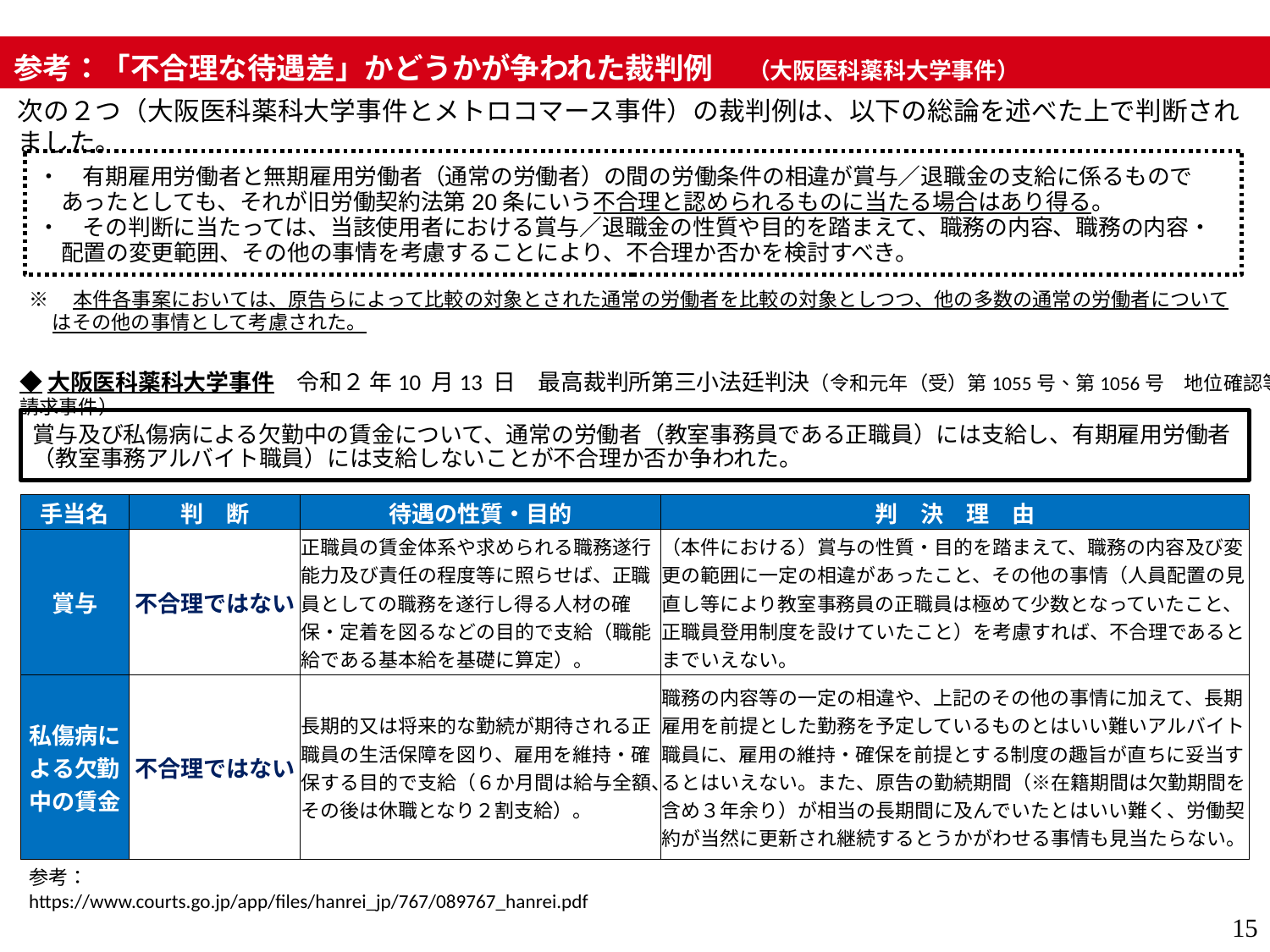

参考：「不合理な待遇差」かどうかが争われた裁判例　 （大阪医科薬科大学事件）
次の２つ（大阪医科薬科大学事件とメトロコマース事件）の裁判例は、以下の総論を述べた上で判断されました。
・　有期雇用労働者と無期雇用労働者（通常の労働者）の間の労働条件の相違が賞与／退職金の支給に係るものであったとしても、それが旧労働契約法第20条にいう不合理と認められるものに当たる場合はあり得る。
・　その判断に当たっては、当該使用者における賞与／退職金の性質や目的を踏まえて、職務の内容、職務の内容・配置の変更範囲、その他の事情を考慮することにより、不合理か否かを検討すべき。
※　本件各事案においては、原告らによって比較の対象とされた通常の労働者を比較の対象としつつ、他の多数の通常の労働者についてはその他の事情として考慮された。
◆大阪医科薬科大学事件　令和２ 年10 月13 日　最高裁判所第三小法廷判決（令和元年（受）第1055号、第1056号　地位確認等請求事件）
賞与及び私傷病による欠勤中の賃金について、通常の労働者（教室事務員である正職員）には支給し、有期雇用労働者（教室事務アルバイト職員）には支給しないことが不合理か否か争われた。
| 手当名 | 判　断 | 待遇の性質・目的 | 判　決　理　由 |
| --- | --- | --- | --- |
| 賞与 | 不合理ではない | 正職員の賃金体系や求められる職務遂行能力及び責任の程度等に照らせば、正職員としての職務を遂行し得る人材の確保・定着を図るなどの目的で支給（職能給である基本給を基礎に算定）。 | （本件における）賞与の性質・目的を踏まえて、職務の内容及び変更の範囲に一定の相違があったこと、その他の事情（人員配置の見直し等により教室事務員の正職員は極めて少数となっていたこと、正職員登用制度を設けていたこと）を考慮すれば、不合理であるとまでいえない。 |
| 私傷病による欠勤中の賃金 | 不合理ではない | 長期的又は将来的な勤続が期待される正職員の生活保障を図り、雇用を維持・確保する目的で支給（６か月間は給与全額、その後は休職となり２割支給）。 | 職務の内容等の一定の相違や、上記のその他の事情に加えて、長期雇用を前提とした勤務を予定しているものとはいい難いアルバイト職員に、雇用の維持・確保を前提とする制度の趣旨が直ちに妥当するとはいえない。また、原告の勤続期間（※在籍期間は欠勤期間を含め３年余り）が相当の長期間に及んでいたとはいい難く、労働契約が当然に更新され継続するとうかがわせる事情も見当たらない。 |
参考：　https://www.courts.go.jp/app/files/hanrei_jp/767/089767_hanrei.pdf
15